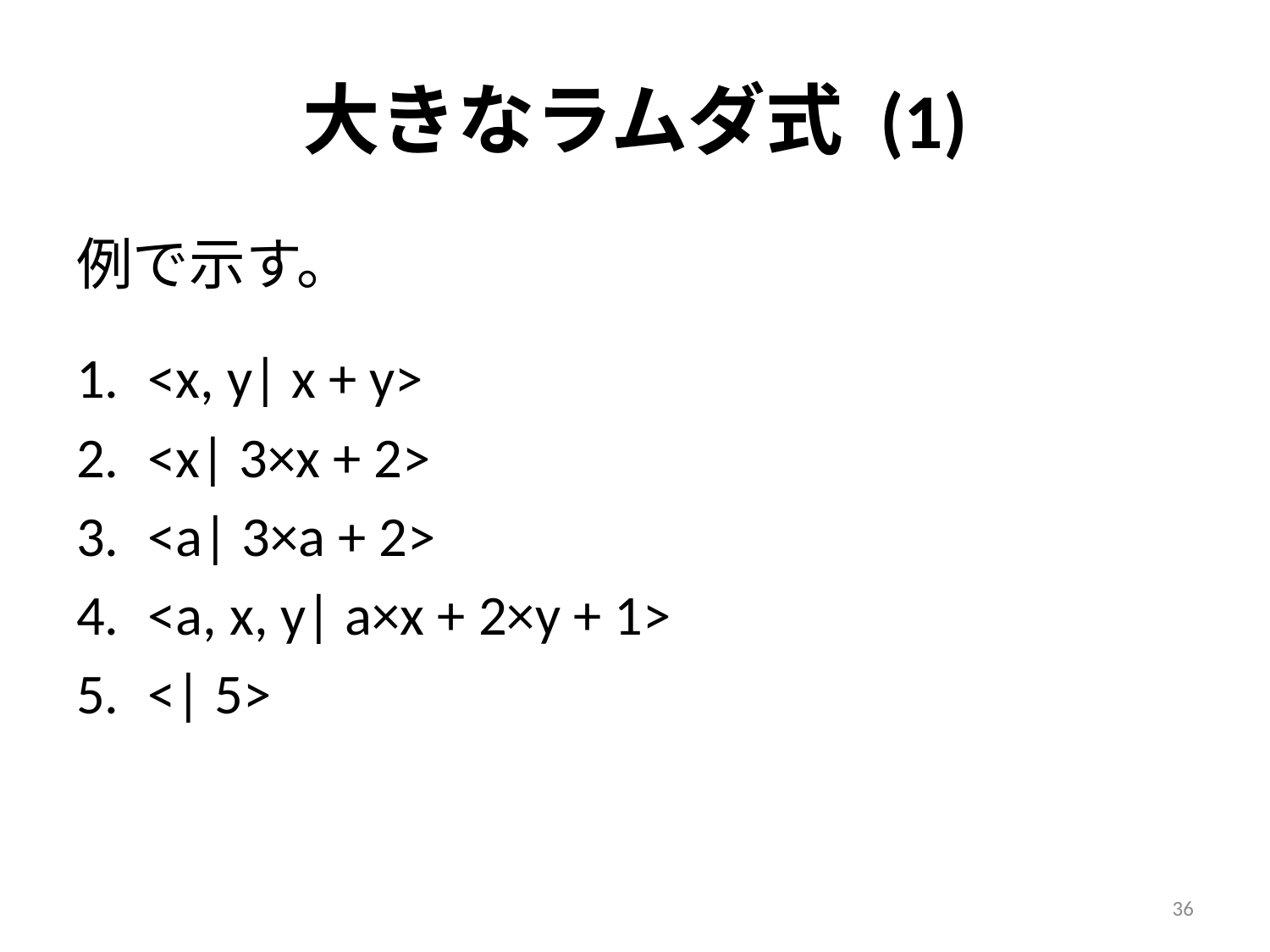

# 大きなラムダ式 (1)
例で示す。

<x, y| x + y>
<x| 3×x + 2>
<a| 3×a + 2>
<a, x, y| a×x + 2×y + 1>
<| 5>
36